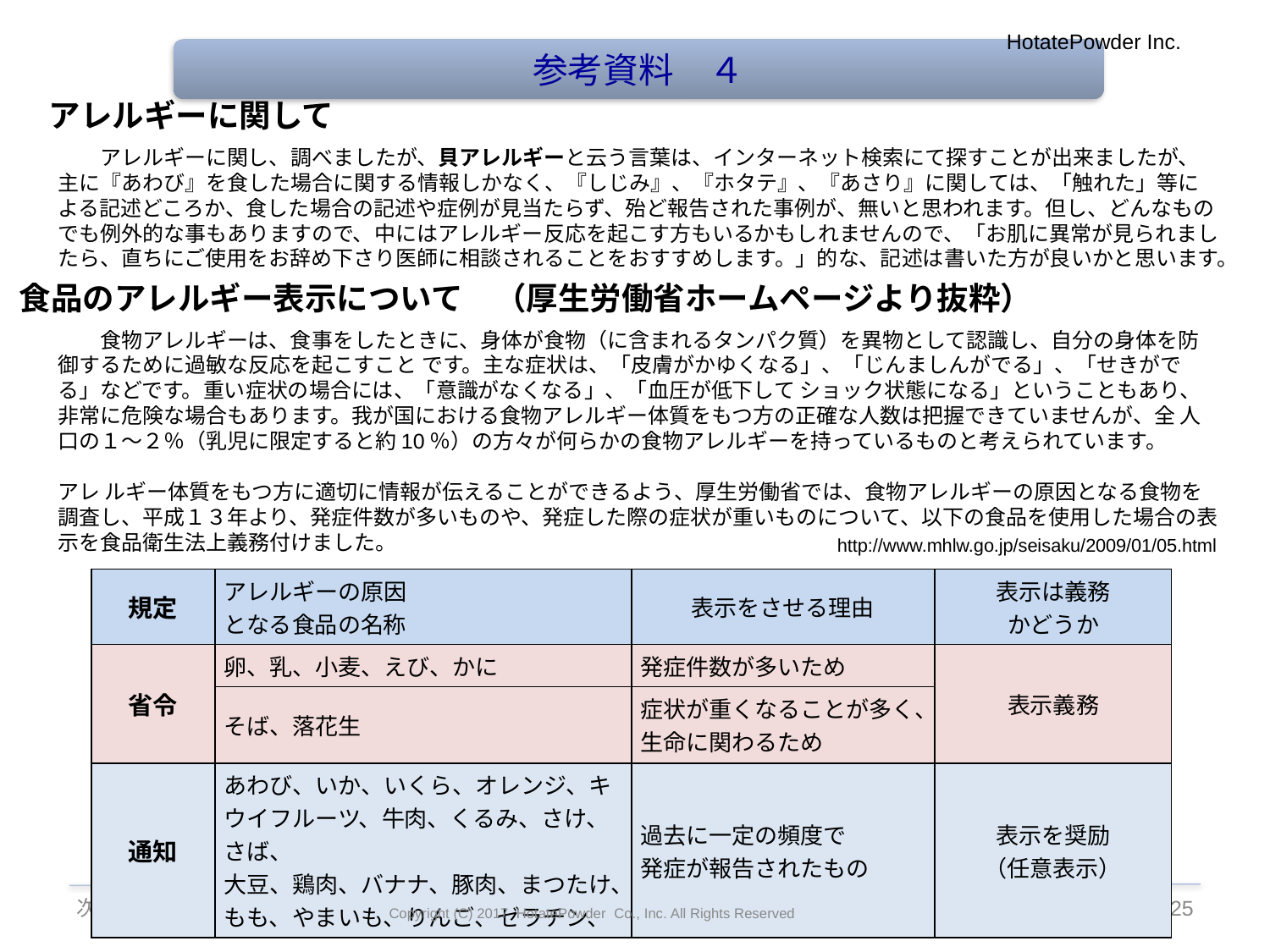

HotatePowder Inc.

参考資料　４
アレルギーに関して
　　アレルギーに関し、調べましたが、貝アレルギーと云う言葉は、インターネット検索にて探すことが出来ましたが、主に『あわび』を食した場合に関する情報しかなく、『しじみ』、『ホタテ』、『あさり』に関しては、「触れた」等による記述どころか、食した場合の記述や症例が見当たらず、殆ど報告された事例が、無いと思われます。但し、どんなものでも例外的な事もありますので、中にはアレルギー反応を起こす方もいるかもしれませんので、「お肌に異常が見られましたら、直ちにご使用をお辞め下さり医師に相談されることをおすすめします。」的な、記述は書いた方が良いかと思います。
食品のアレルギー表示について　（厚生労働省ホームページより抜粋）
　　食物アレルギーは、食事をしたときに、身体が食物（に含まれるタンパク質）を異物として認識し、自分の身体を防御するために過敏な反応を起こすこと です。主な症状は、「皮膚がかゆくなる」、「じんましんがでる」、「せきがでる」などです。重い症状の場合には、「意識がなくなる」、「血圧が低下して ショック状態になる」ということもあり、非常に危険な場合もあります。我が国における食物アレルギー体質をもつ方の正確な人数は把握できていませんが、全 人口の１～２％（乳児に限定すると約10％）の方々が何らかの食物アレルギーを持っているものと考えられています。

アレ ルギー体質をもつ方に適切に情報が伝えることができるよう、厚生労働省では、食物アレルギーの原因となる食物を調査し、平成１３年より、発症件数が多いものや、発症した際の症状が重いものについて、以下の食品を使用した場合の表示を食品衛生法上義務付けました。
http://www.mhlw.go.jp/seisaku/2009/01/05.html
| 規定 | アレルギーの原因 となる食品の名称 | 表示をさせる理由 | 表示は義務 かどうか |
| --- | --- | --- | --- |
| 省令 | 卵、乳、小麦、えび、かに | 発症件数が多いため | 表示義務 |
|  | そば、落花生 | 症状が重くなることが多く、生命に関わるため |  |
| 通知 | あわび、いか、いくら、オレンジ、キウイフルーツ、牛肉、くるみ、さけ、さば、 大豆、鶏肉、バナナ、豚肉、まつたけ、もも、やまいも、りんご、ゼラチン、 | 過去に一定の頻度で 発症が報告されたもの | 表示を奨励 （任意表示） |
次世代の 抗菌・消臭・洗浄
25
Copyright (C) 2017  HotatePowder  Co., Inc. All Rights Reserved